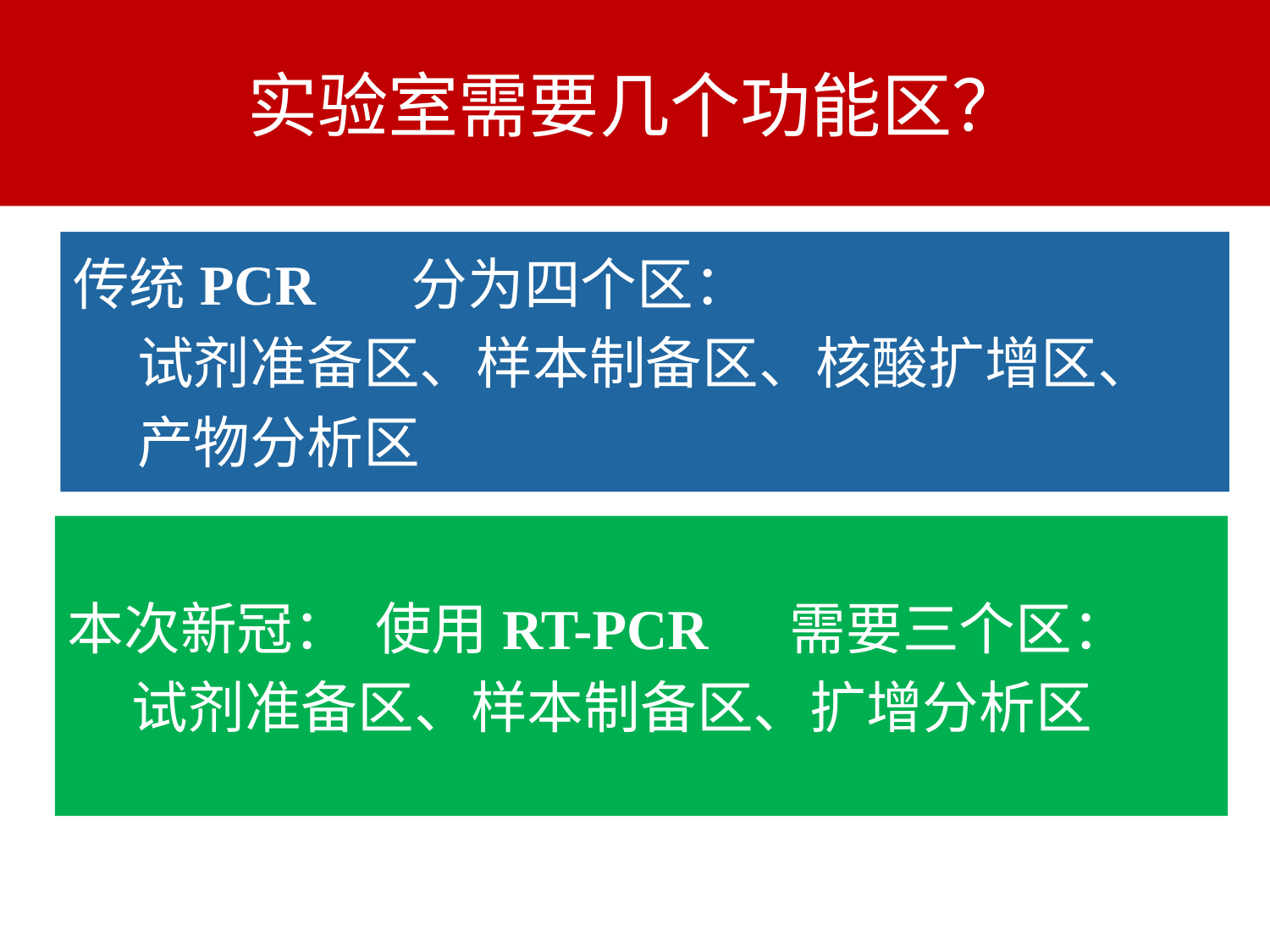

实验室需要几个功能区？

传统PCR   分为四个区：
    试剂准备区、样本制备区、核酸扩增区、
    产物分析区
本次新冠：  使用RT-PCR  需要三个区：
    试剂准备区、样本制备区、扩增分析区